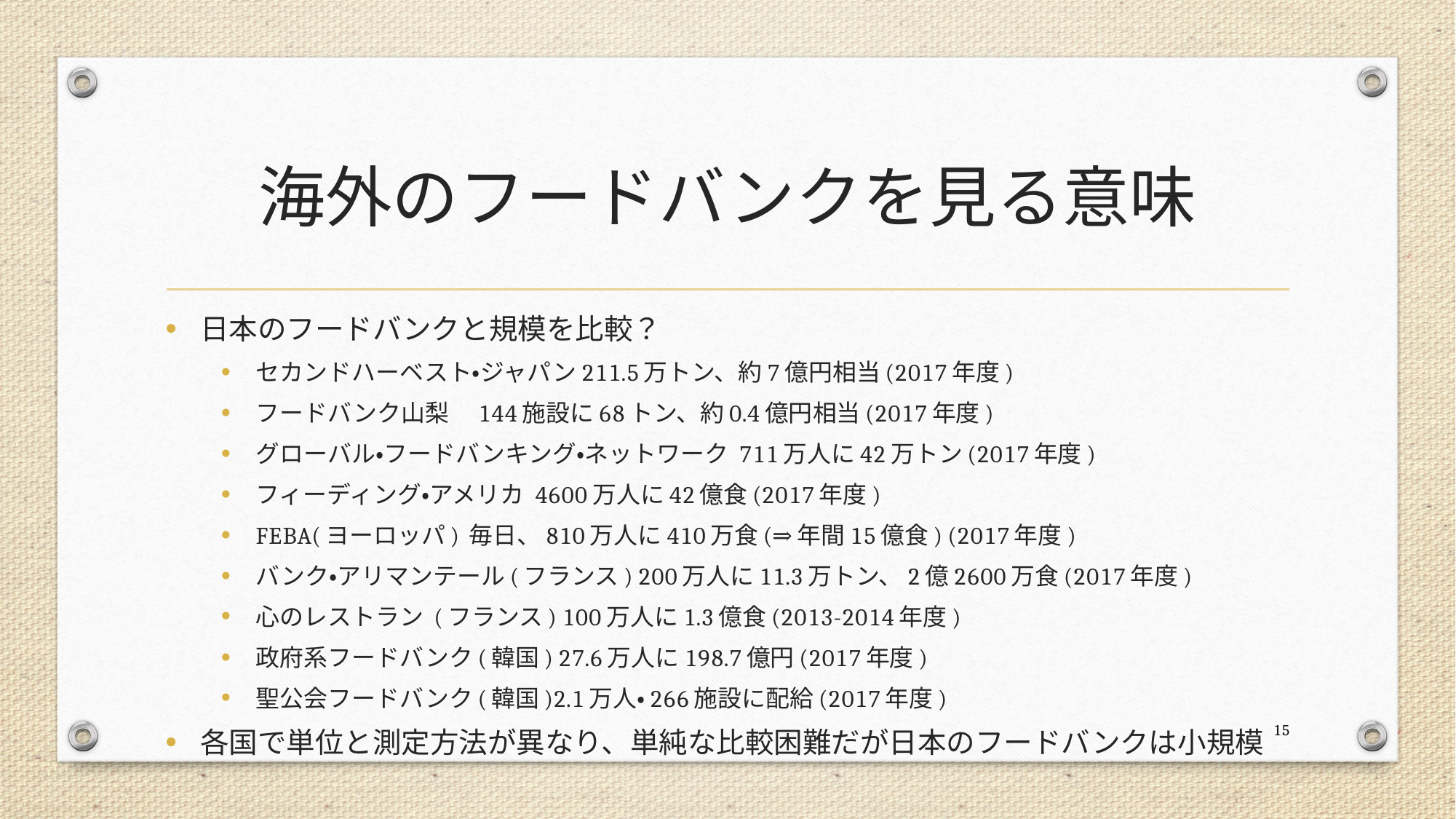

# 海外のフードバンクを見る意味
日本のフードバンクと規模を比較？
セカンドハーベスト・ジャパン211.5万トン、約7億円相当(2017年度)
フードバンク山梨　144施設に68トン、約0.4億円相当(2017年度)
グローバル・フードバンキング・ネットワーク 711万人に42万トン(2017年度)
フィーディング・アメリカ 4600万人に42億食(2017年度)
FEBA(ヨーロッパ) 毎日、810万人に410万食(⇒年間15億食) (2017年度)
バンク・アリマンテール(フランス) 200万人に11.3万トン、2億2600万食(2017年度)
心のレストラン (フランス) 100万人に1.3億食(2013-2014年度)
政府系フードバンク(韓国) 27.6万人に198.7億円(2017年度)
聖公会フードバンク(韓国)2.1万人・266施設に配給(2017年度)
各国で単位と測定方法が異なり、単純な比較困難だが日本のフードバンクは小規模

15